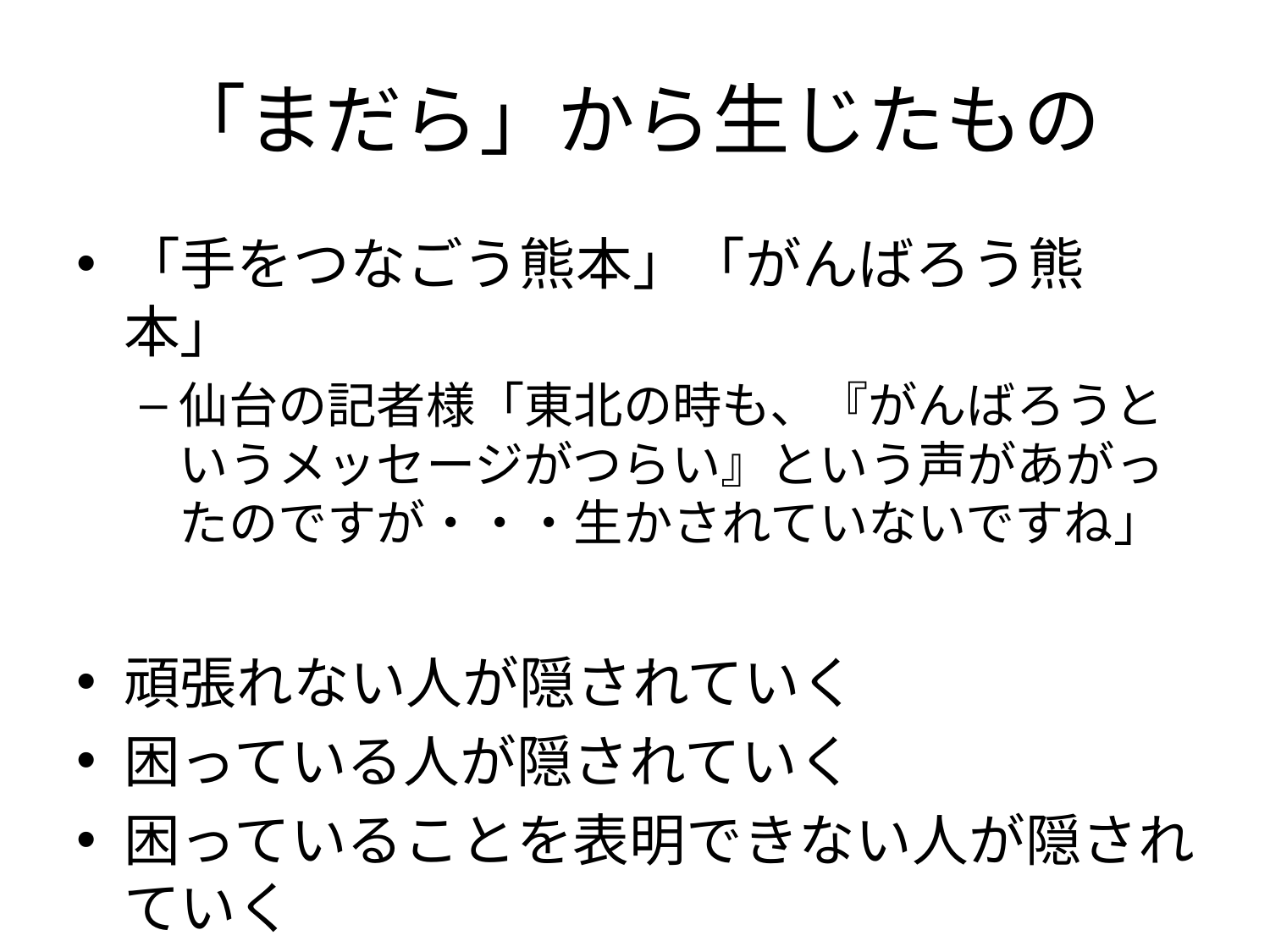

# 「まだら」から生じたもの
「手をつなごう熊本」「がんばろう熊本」
仙台の記者様「東北の時も、『がんばろうというメッセージがつらい』という声があがったのですが・・・生かされていないですね」

頑張れない人が隠されていく
困っている人が隠されていく
困っていることを表明できない人が隠されていく